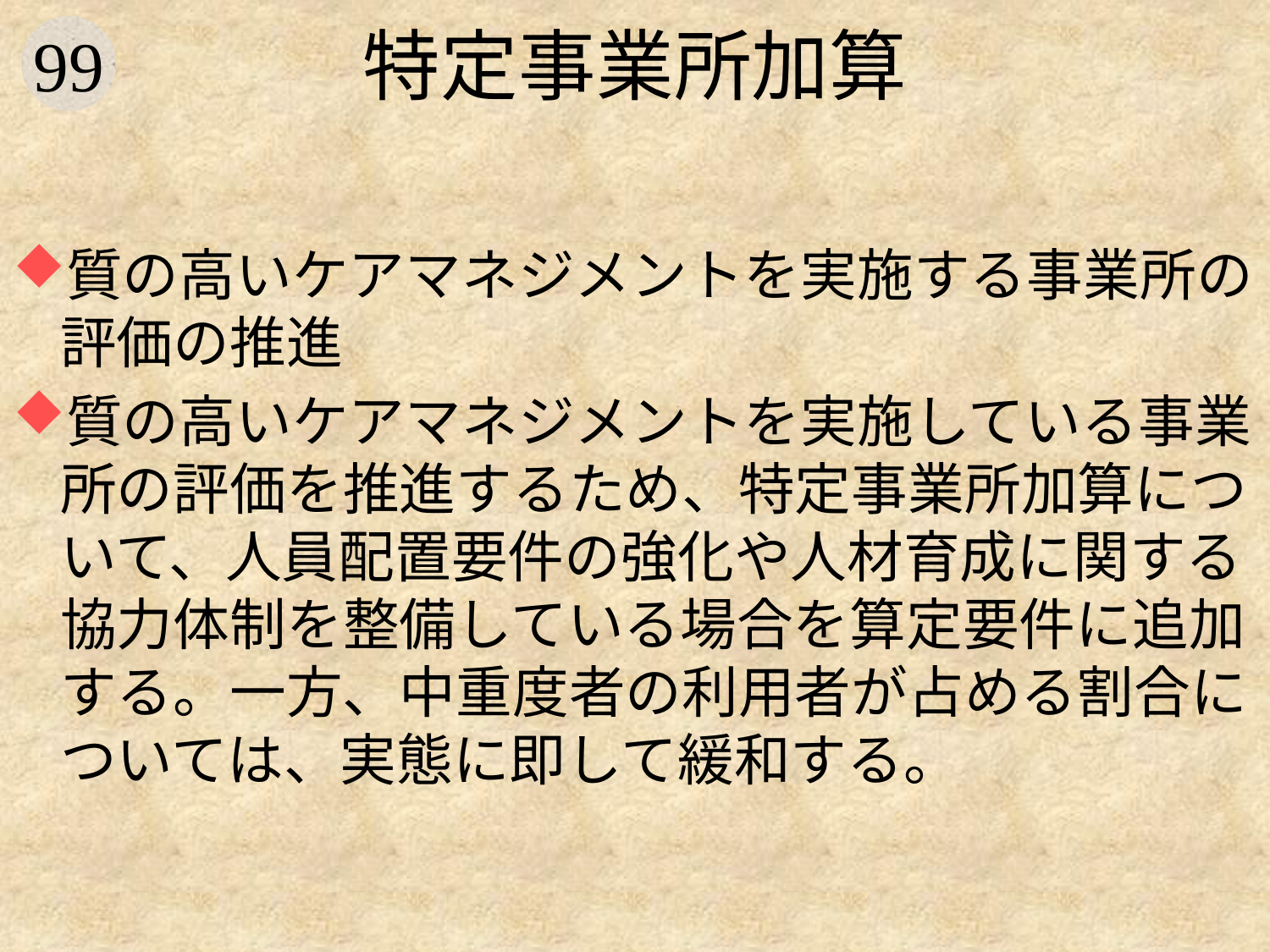

# 特定事業所加算
質の高いケアマネジメントを実施する事業所の評価の推進
質の高いケアマネジメントを実施している事業所の評価を推進するため、特定事業所加算について、人員配置要件の強化や人材育成に関する協力体制を整備している場合を算定要件に追加する。一方、中重度者の利用者が占める割合については、実態に即して緩和する。